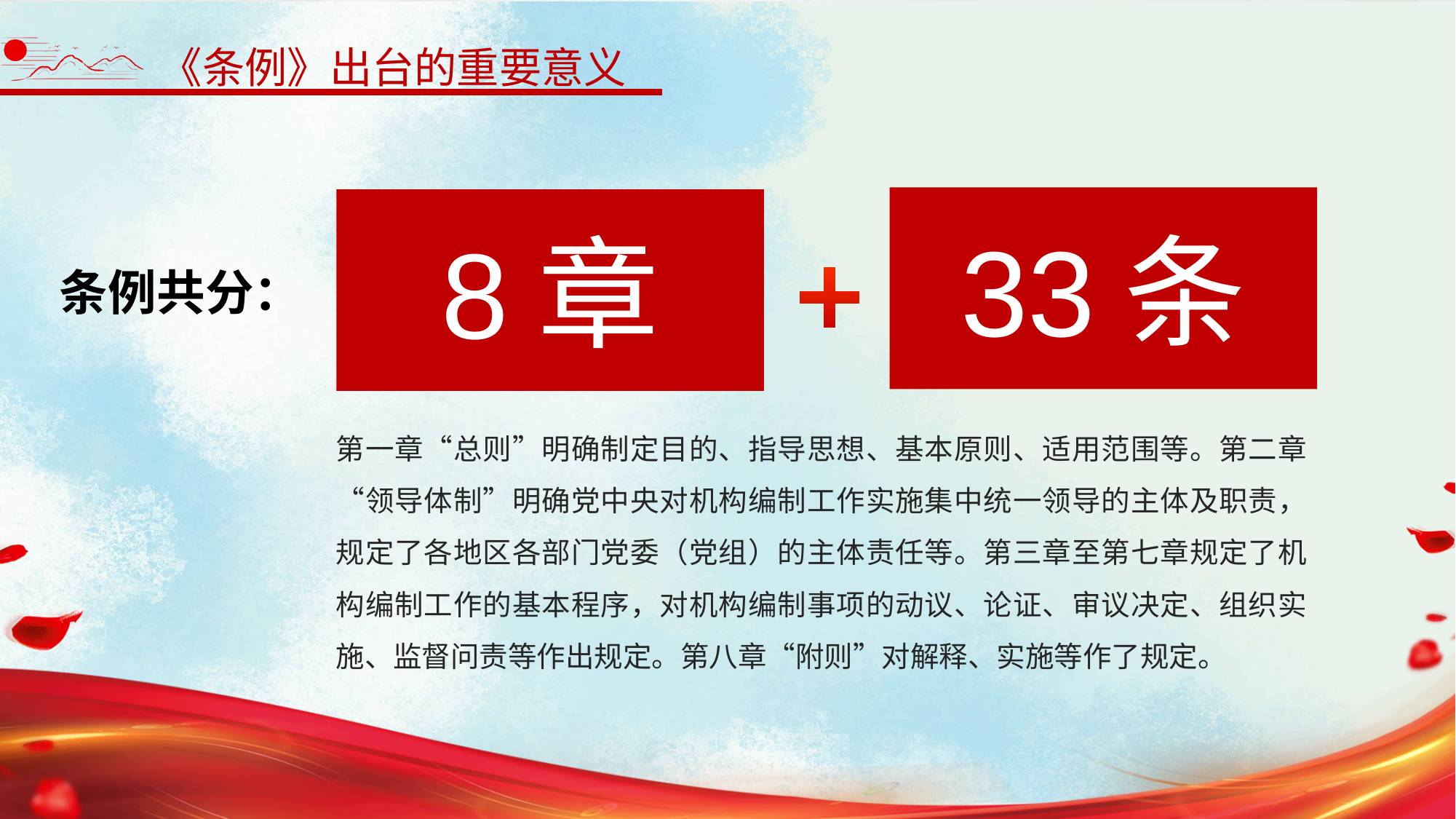

《条例》出台的重要意义
33条
8章
5章
条例共分：

第一章“总则”明确制定目的、指导思想、基本原则、适用范围等。第二章“领导体制”明确党中央对机构编制工作实施集中统一领导的主体及职责，规定了各地区各部门党委（党组）的主体责任等。第三章至第七章规定了机构编制工作的基本程序，对机构编制事项的动议、论证、审议决定、组织实施、监督问责等作出规定。第八章“附则”对解释、实施等作了规定。